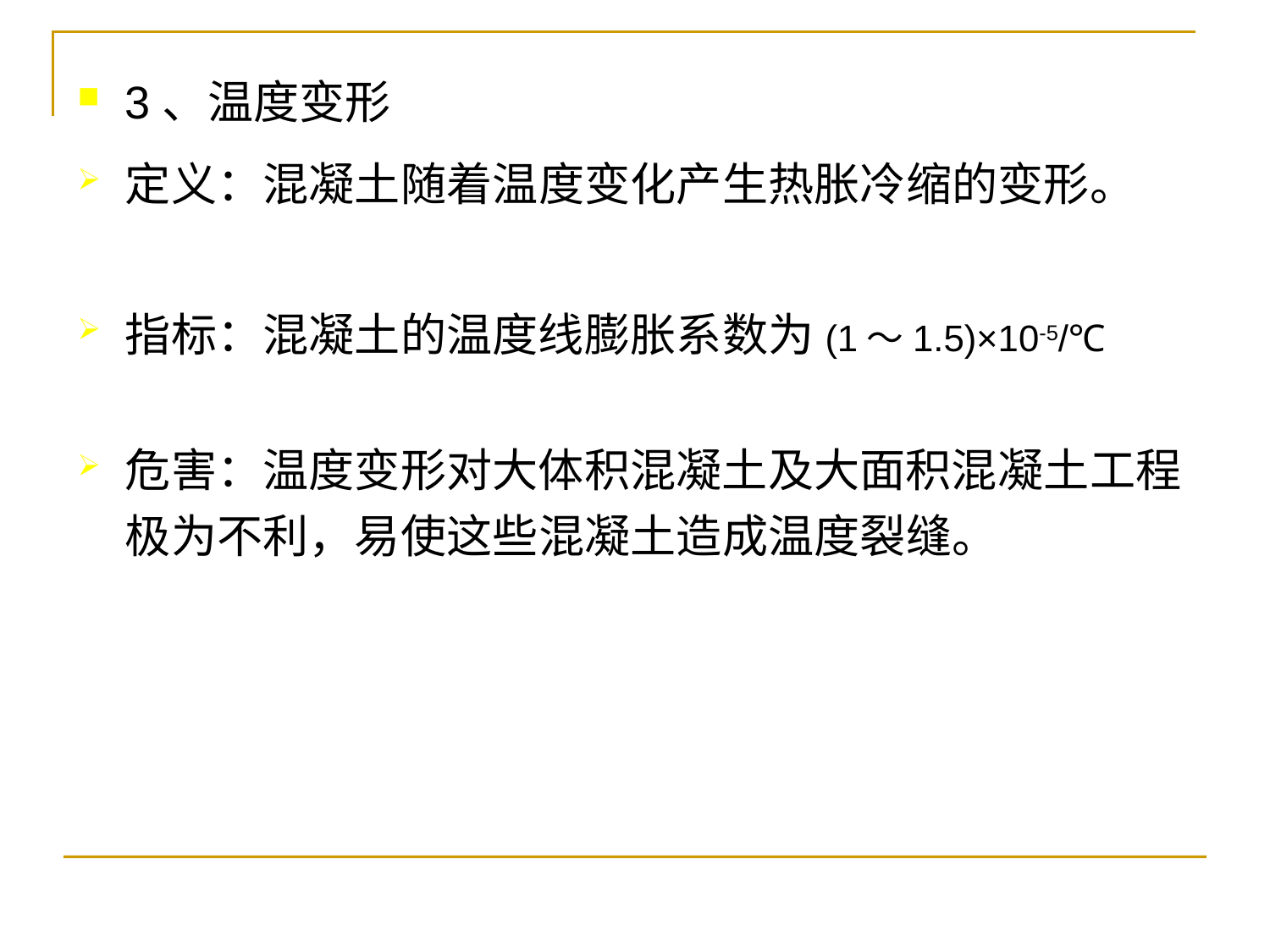

3、温度变形
定义：混凝土随着温度变化产生热胀冷缩的变形。

指标：混凝土的温度线膨胀系数为(1～1.5)×10-5/℃

危害：温度变形对大体积混凝土及大面积混凝土工程极为不利，易使这些混凝土造成温度裂缝。